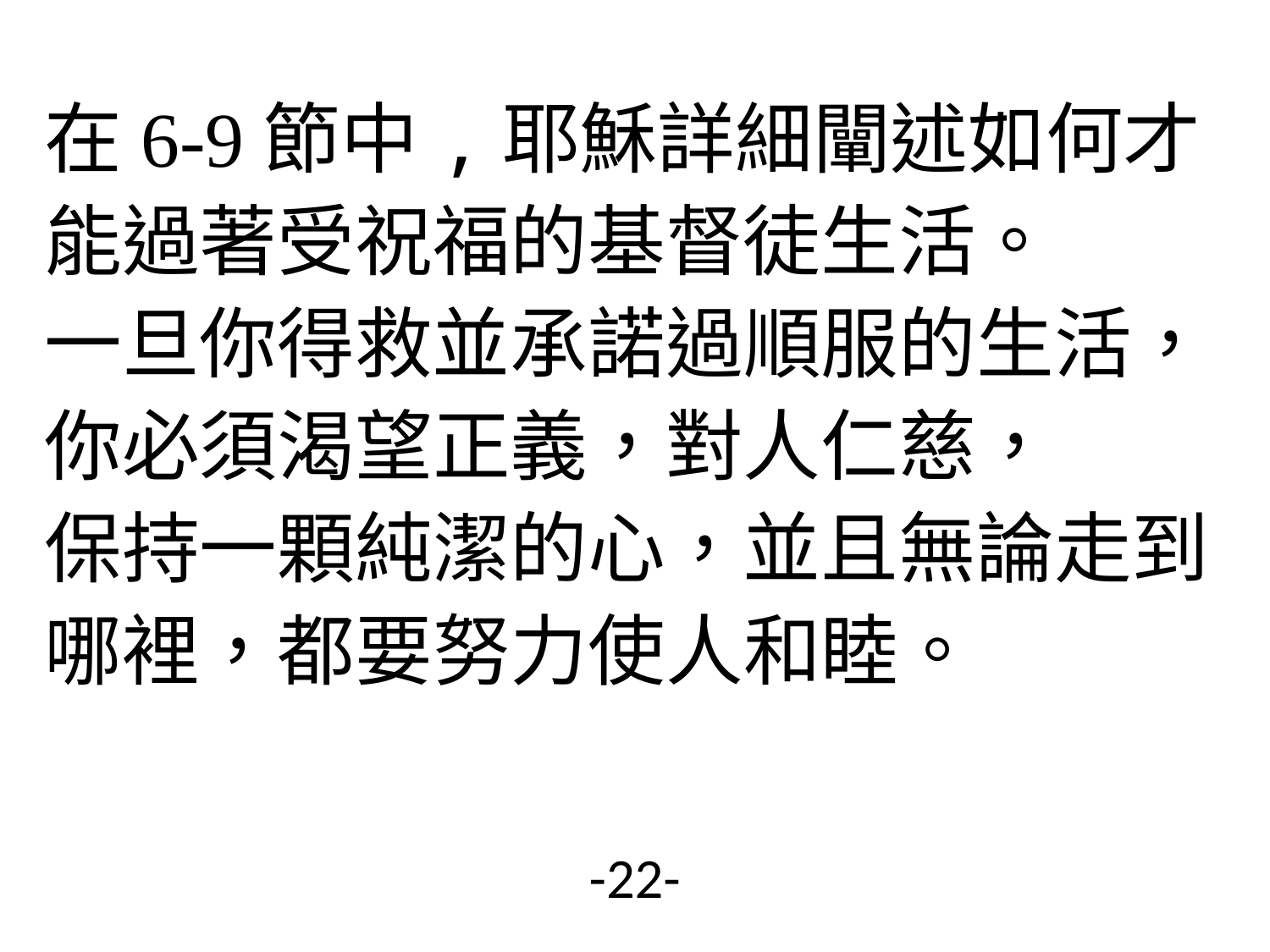

# 在6-9節中,耶穌詳細闡述如何才能過著受祝福的基督徒生活。 一旦你得救並承諾過順服的生活，你必須渴望正義，對人仁慈， 保持一顆純潔的心，並且無論走到哪裡，都要努力使人和睦。
-22-